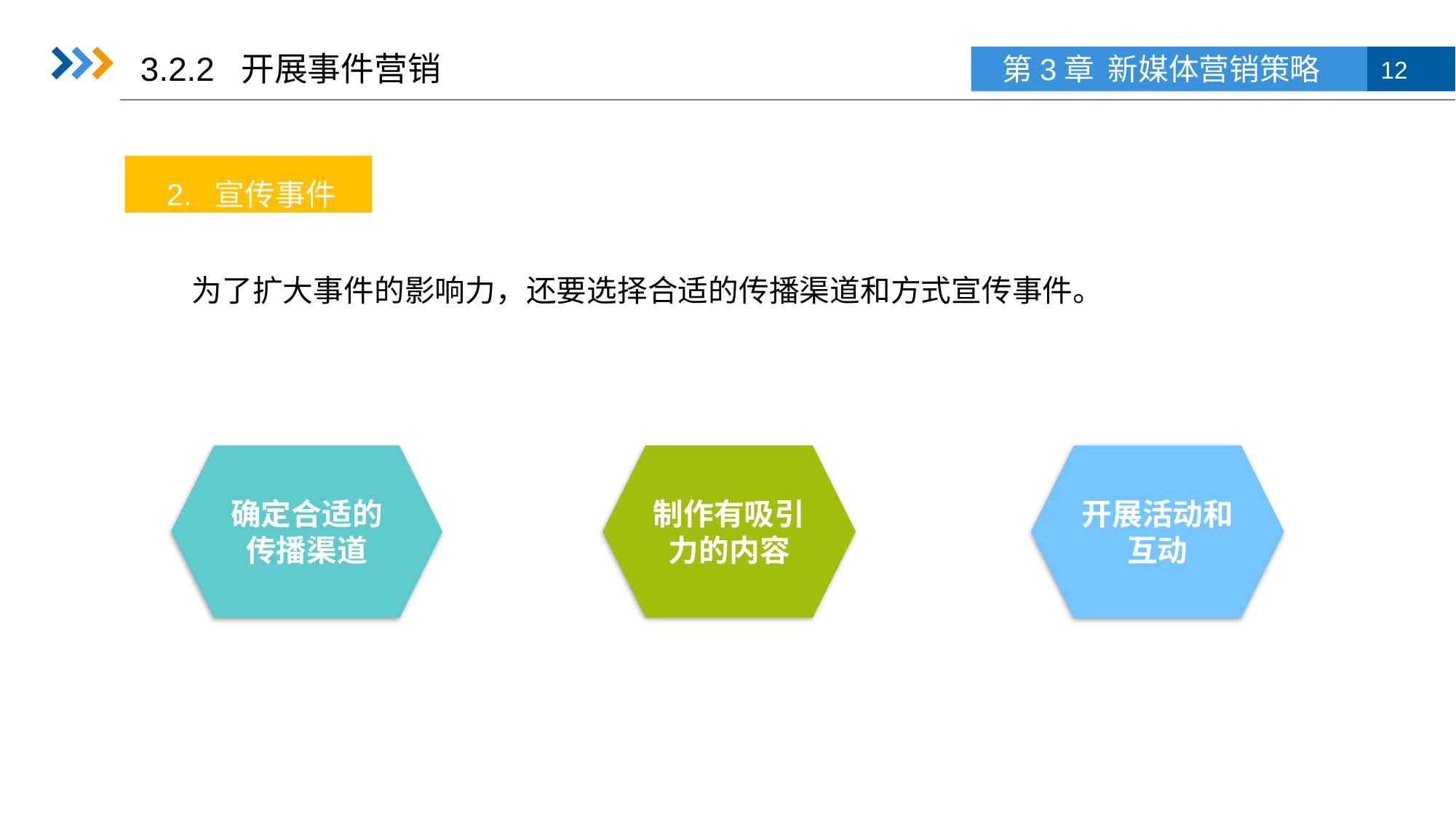

3.2.2  开展事件营销
2. 宣传事件
为了扩大事件的影响力，还要选择合适的传播渠道和方式宣传事件。
制作有吸引力的内容
确定合适的传播渠道
开展活动和互动